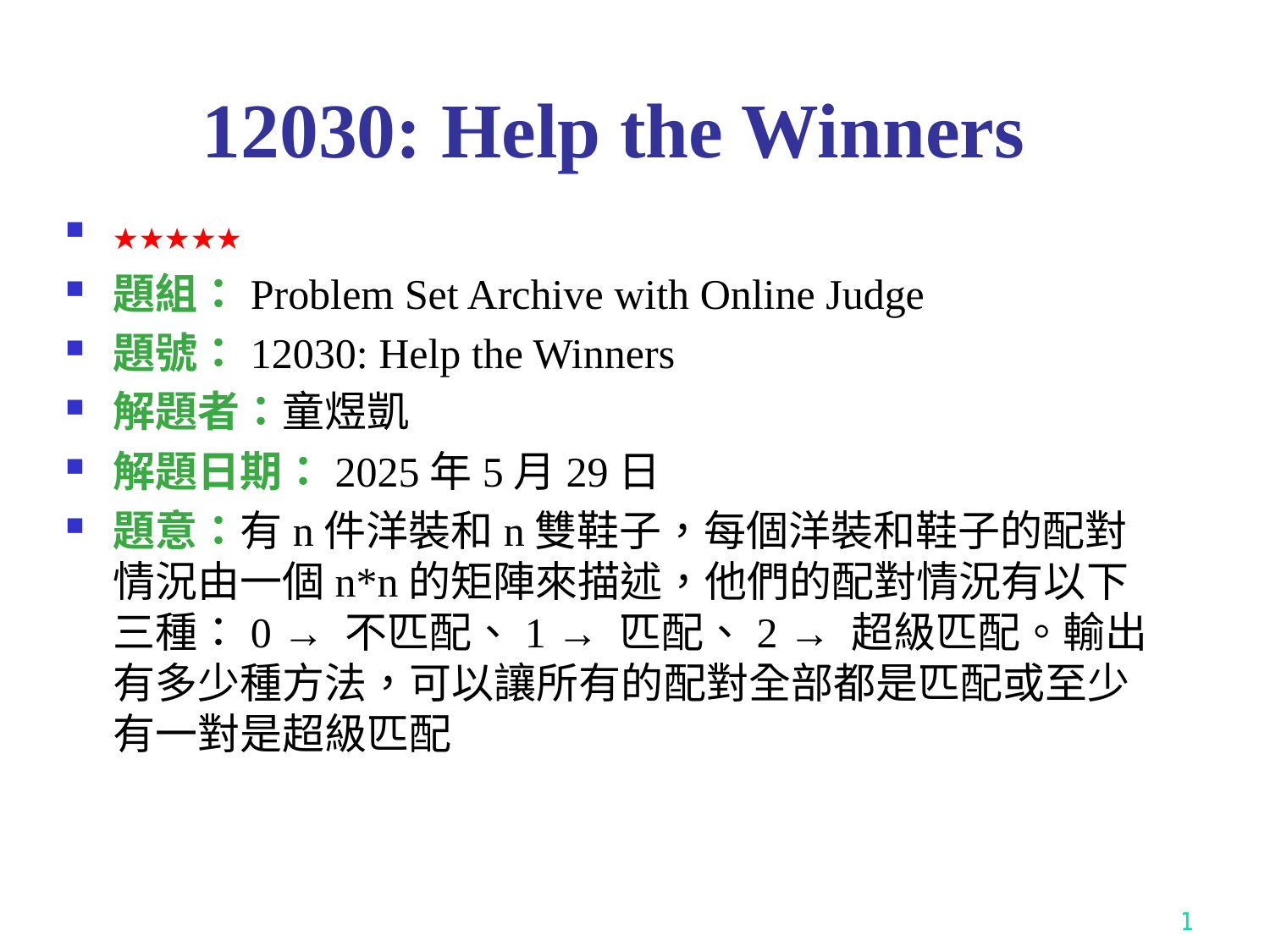

# 12030: Help the Winners
★★★★★
題組：Problem Set Archive with Online Judge
題號：12030: Help the Winners
解題者：童煜凱
解題日期：2025年5月29日
題意：有n件洋裝和n雙鞋子，每個洋裝和鞋子的配對情況由一個n*n的矩陣來描述，他們的配對情況有以下三種：0 → 不匹配、1 → 匹配、2 → 超級匹配。輸出有多少種方法，可以讓所有的配對全部都是匹配或至少有一對是超級匹配
1